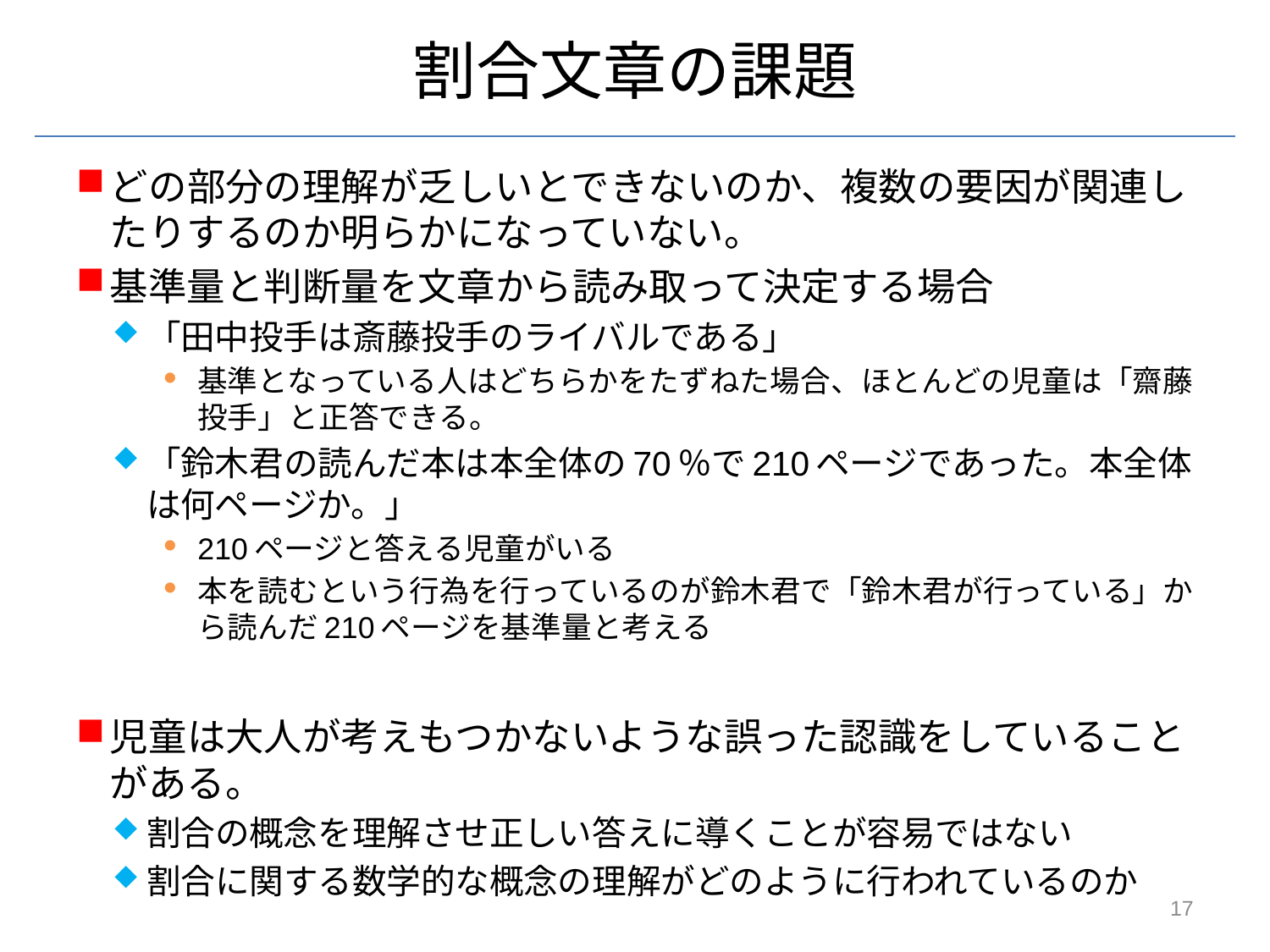

# 割合文章の課題
どの部分の理解が乏しいとできないのか、複数の要因が関連したりするのか明らかになっていない。
基準量と判断量を文章から読み取って決定する場合
「田中投手は斎藤投手のライバルである」
基準となっている人はどちらかをたずねた場合、ほとんどの児童は「齋藤投手」と正答できる。
「鈴木君の読んだ本は本全体の70％で210ページであった。本全体は何ページか。」
210ページと答える児童がいる
本を読むという行為を行っているのが鈴木君で「鈴木君が行っている」から読んだ210ページを基準量と考える

児童は大人が考えもつかないような誤った認識をしていることがある。
割合の概念を理解させ正しい答えに導くことが容易ではない
割合に関する数学的な概念の理解がどのように行われているのか

17